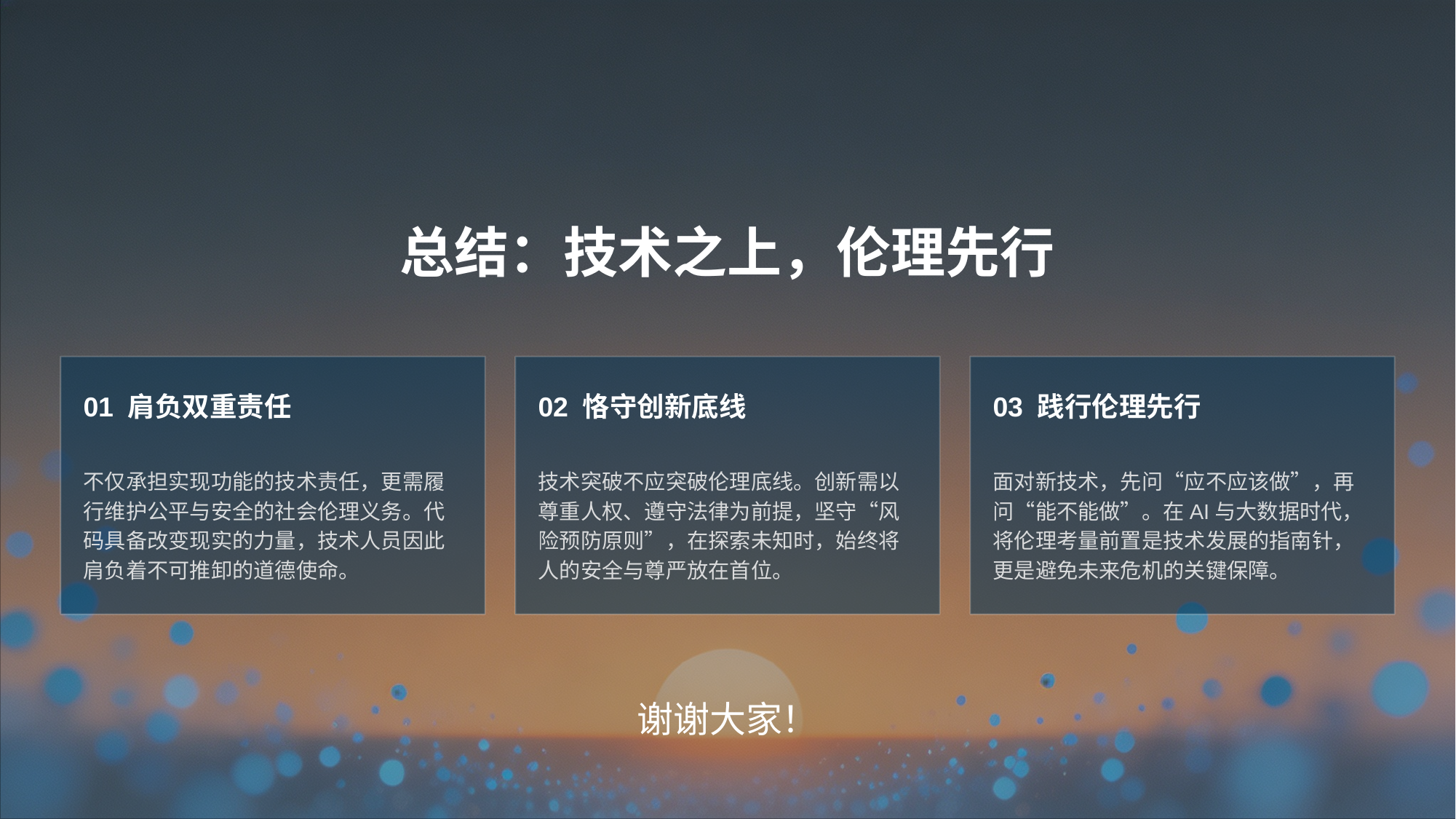

总结：技术之上，伦理先行

01 肩负双重责任
02 恪守创新底线
03 践行伦理先行
不仅承担实现功能的技术责任，更需履行维护公平与安全的社会伦理义务。代码具备改变现实的力量，技术人员因此肩负着不可推卸的道德使命。
技术突破不应突破伦理底线。创新需以尊重人权、遵守法律为前提，坚守“风险预防原则”，在探索未知时，始终将人的安全与尊严放在首位。
面对新技术，先问“应不应该做”，再问“能不能做”。在AI与大数据时代，将伦理考量前置是技术发展的指南针，更是避免未来危机的关键保障。
谢谢大家！